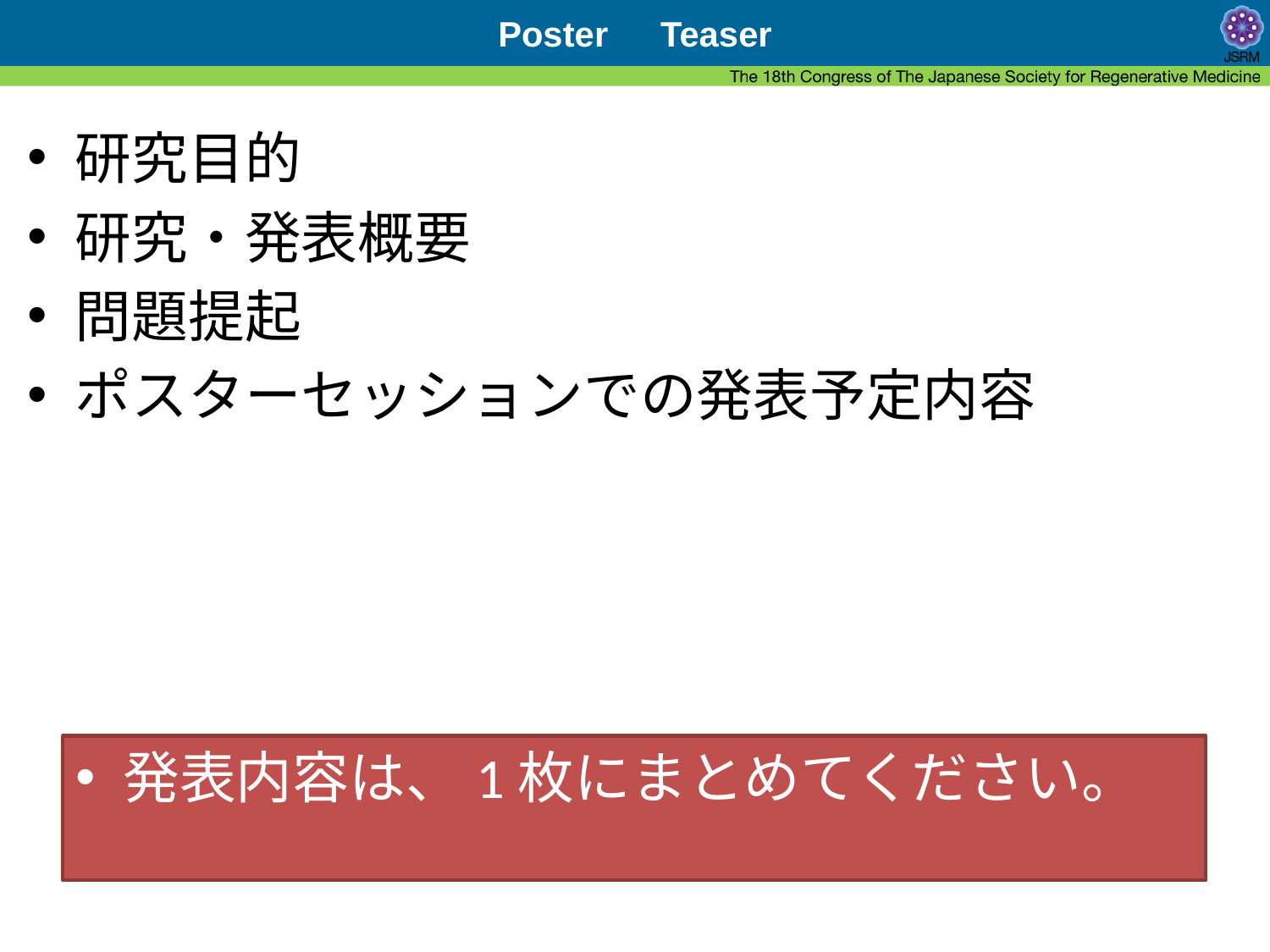

研究目的
研究・発表概要
問題提起
ポスターセッションでの発表予定内容
発表内容は、1枚にまとめてください。